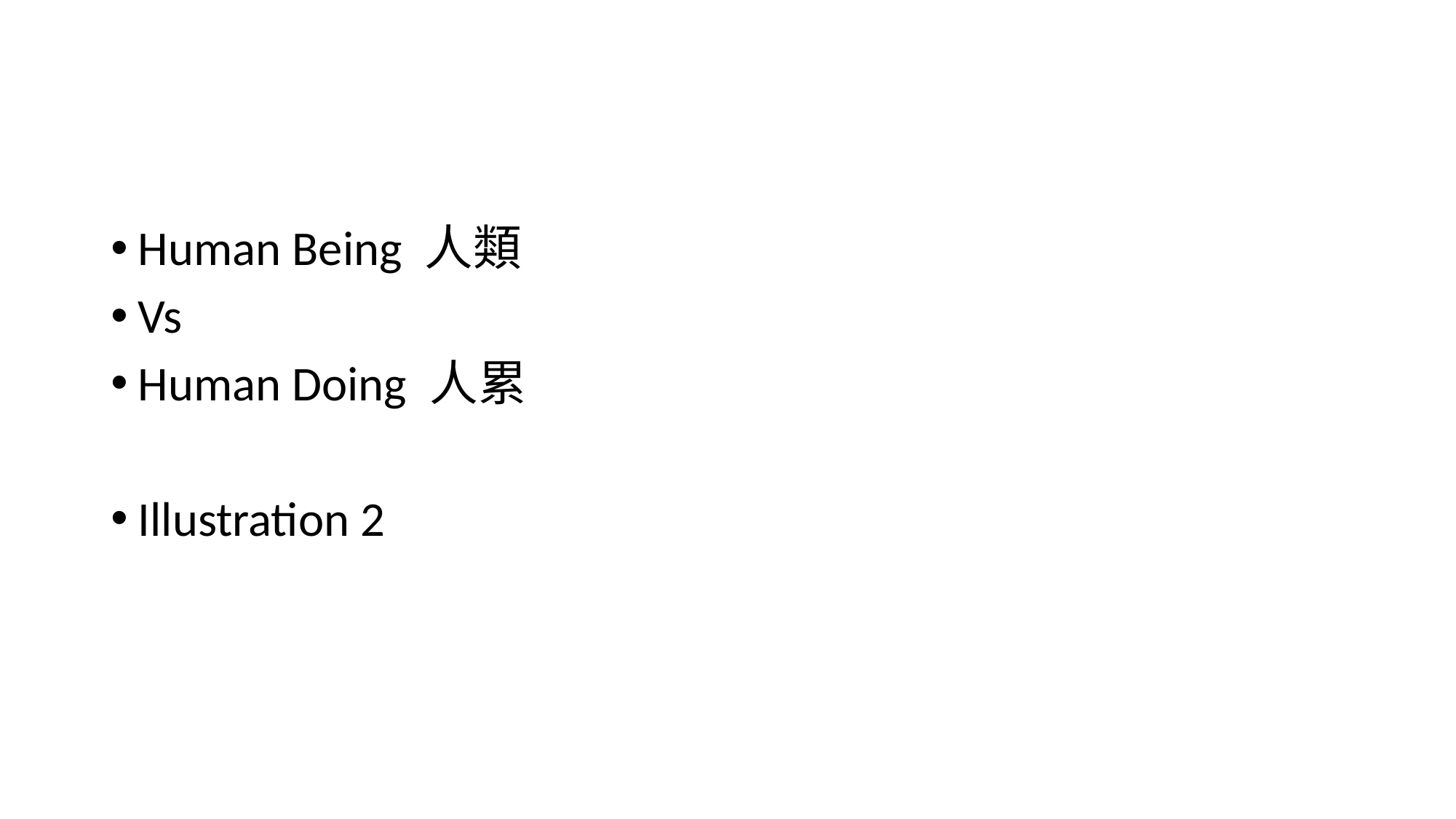

#
Human Being 人類
Vs
Human Doing 人累

Illustration 2